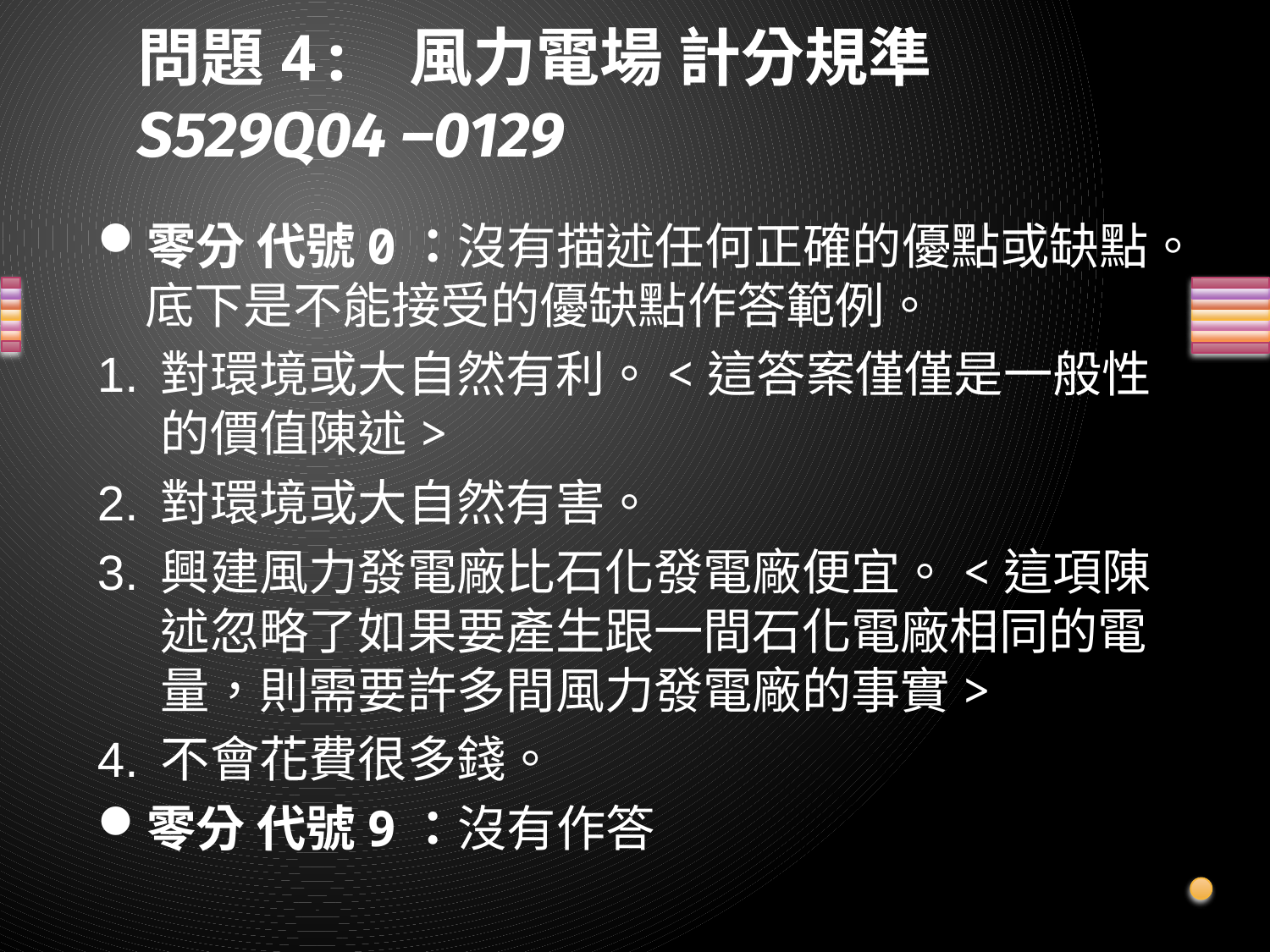

# 問題4: 風力電場 計分規準 S529Q04 –0129
零分 代號0：沒有描述任何正確的優點或缺點。底下是不能接受的優缺點作答範例。
對環境或大自然有利。<這答案僅僅是一般性的價值陳述>
對環境或大自然有害。
興建風力發電廠比石化發電廠便宜。<這項陳述忽略了如果要產生跟一間石化電廠相同的電量，則需要許多間風力發電廠的事實>
不會花費很多錢。
零分 代號9：沒有作答